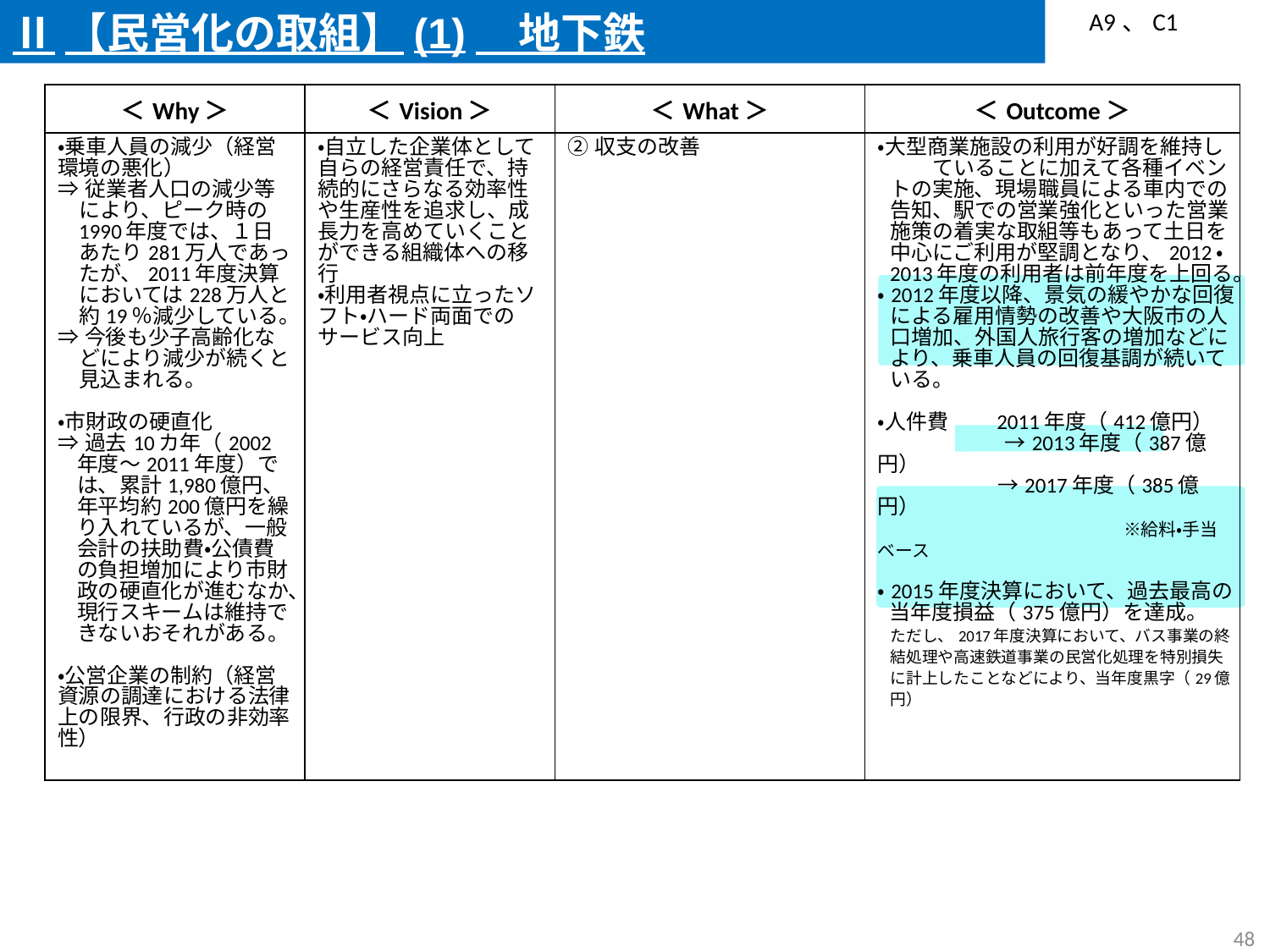

Ⅱ【民営化の取組】(1)　地下鉄
A9、C1
| ＜Why＞ | ＜Vision＞ | ＜What＞ | ＜Outcome＞ |
| --- | --- | --- | --- |
| ・乗車人員の減少（経営環境の悪化） ⇒従業者人口の減少等により、ピーク時の1990年度では、１日あたり281万人であったが、2011年度決算においては228万人と約19％減少している。 ⇒今後も少子高齢化などにより減少が続くと見込まれる。 ・市財政の硬直化 ⇒過去10カ年（2002年度～2011年度）では、累計1,980億円、年平均約200億円を繰り入れているが、一般会計の扶助費・公債費の負担増加により市財政の硬直化が進むなか、現行スキームは維持できないおそれがある。 ・公営企業の制約（経営資源の調達における法律上の限界、行政の非効率性） | ・自立した企業体として自らの経営責任で、持続的にさらなる効率性や生産性を追求し、成長力を高めていくことができる組織体への移行 ・利用者視点に立ったソフト・ハード両面でのサービス向上 | ②収支の改善 | ・大型商業施設の利用が好調を維持し　　ていることに加えて各種イベントの実施、現場職員による車内での告知、駅での営業強化といった営業施策の着実な取組等もあって土日を中心にご利用が堅調となり、2012・2013年度の利用者は前年度を上回る。 ・2012年度以降、景気の緩やかな回復による雇用情勢の改善や大阪市の人口増加、外国人旅行客の増加などにより、乗車人員の回復基調が続いている。 ・人件費　　2011年度（412億円） 　　　　　　→2013年度（387億円） 　 　　　　 →2017年度（385億円） 　　　　　　　　　　　　　　※給料・手当ベース ・2015年度決算において、過去最高の当年度損益（375億円）を達成。 ただし、2017年度決算において、バス事業の終結処理や高速鉄道事業の民営化処理を特別損失に計上したことなどにより、当年度黒字（29億円） |

48